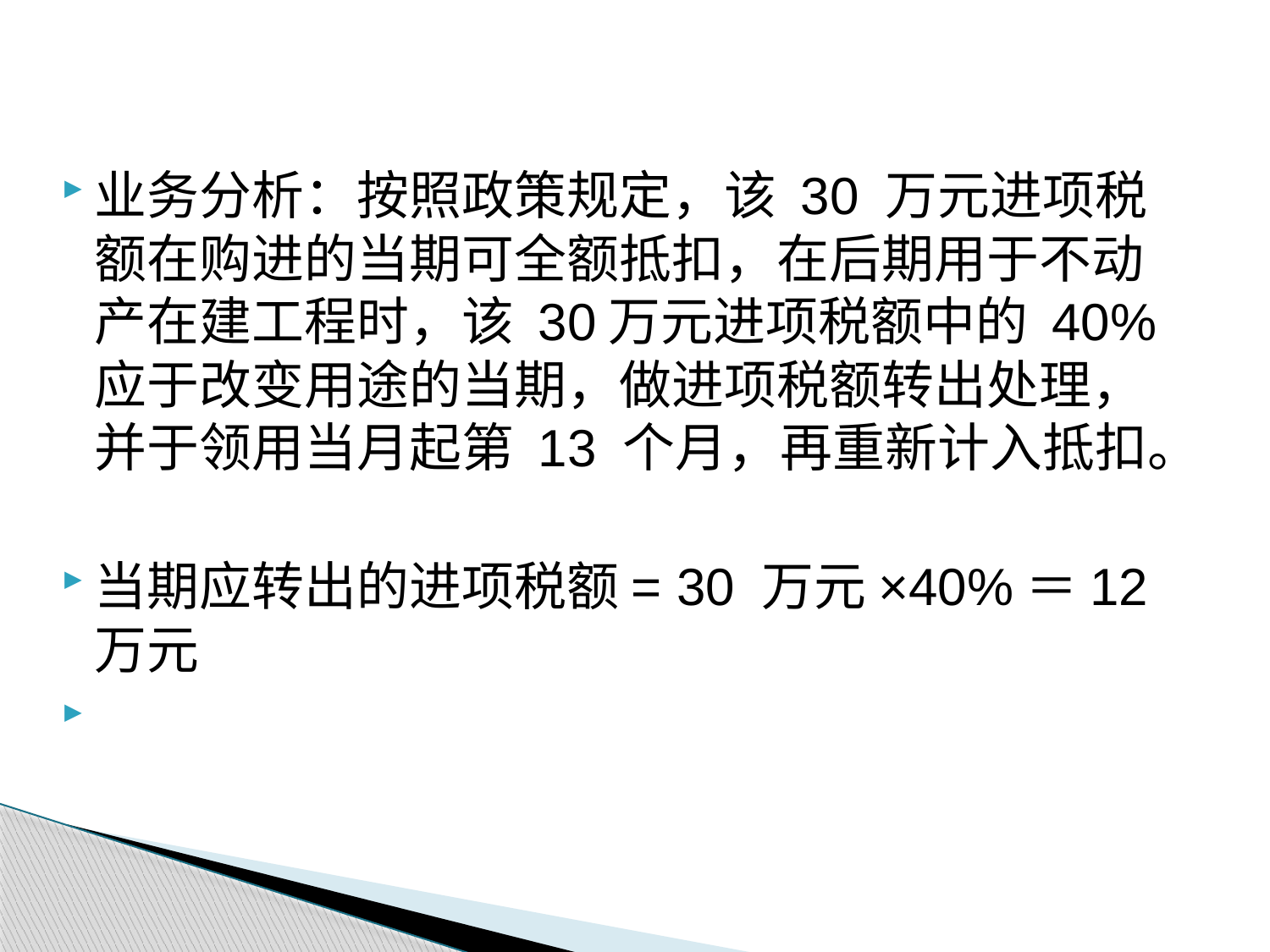

业务分析：按照政策规定，该 30 万元进项税额在购进的当期可全额抵扣，在后期用于不动产在建工程时，该 30万元进项税额中的 40%应于改变用途的当期，做进项税额转出处理，并于领用当月起第 13 个月，再重新计入抵扣。

当期应转出的进项税额= 30 万元×40%＝12 万元